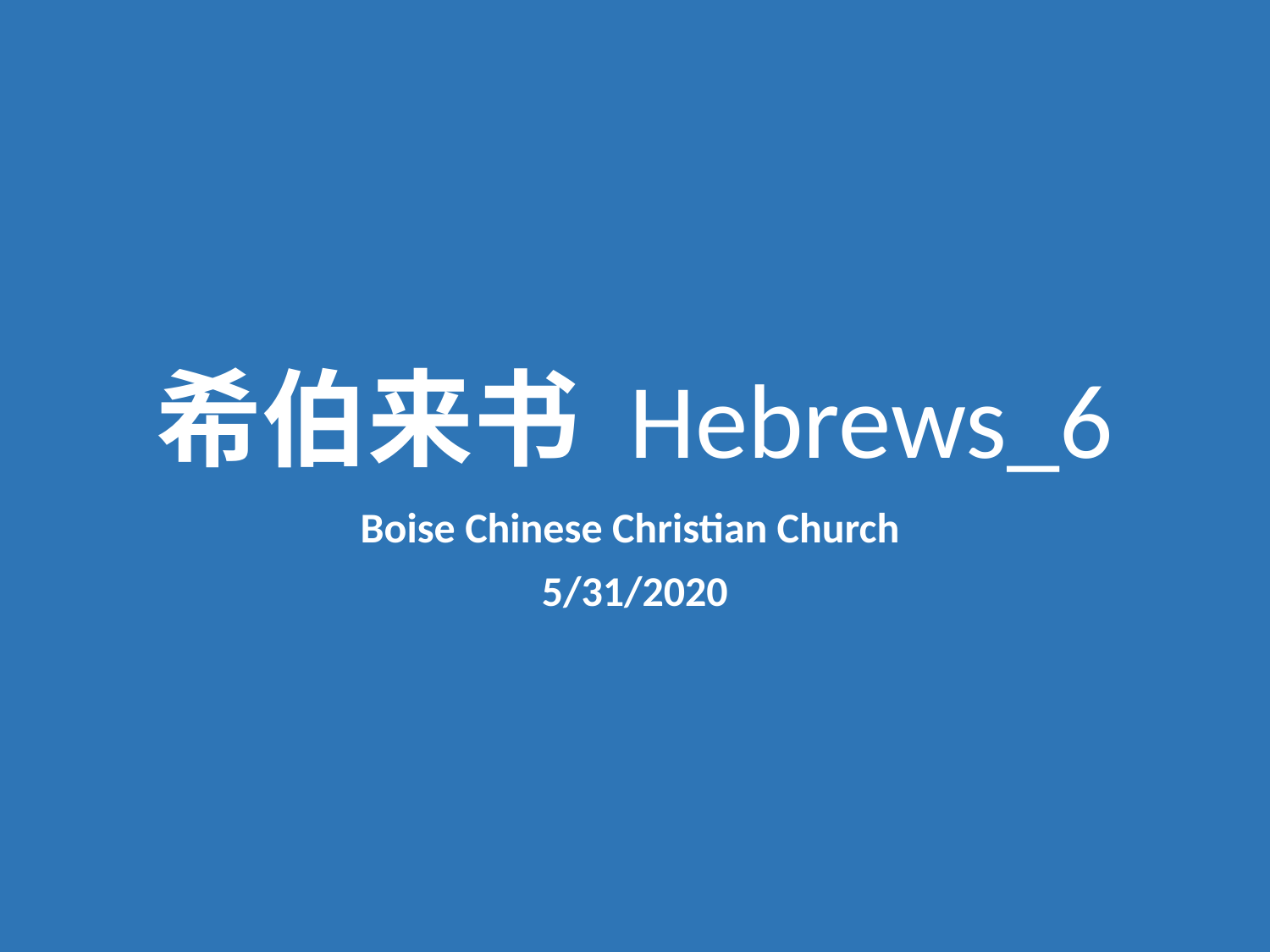

# 希伯来书 Hebrews_6
Boise Chinese Christian Church
5/31/2020